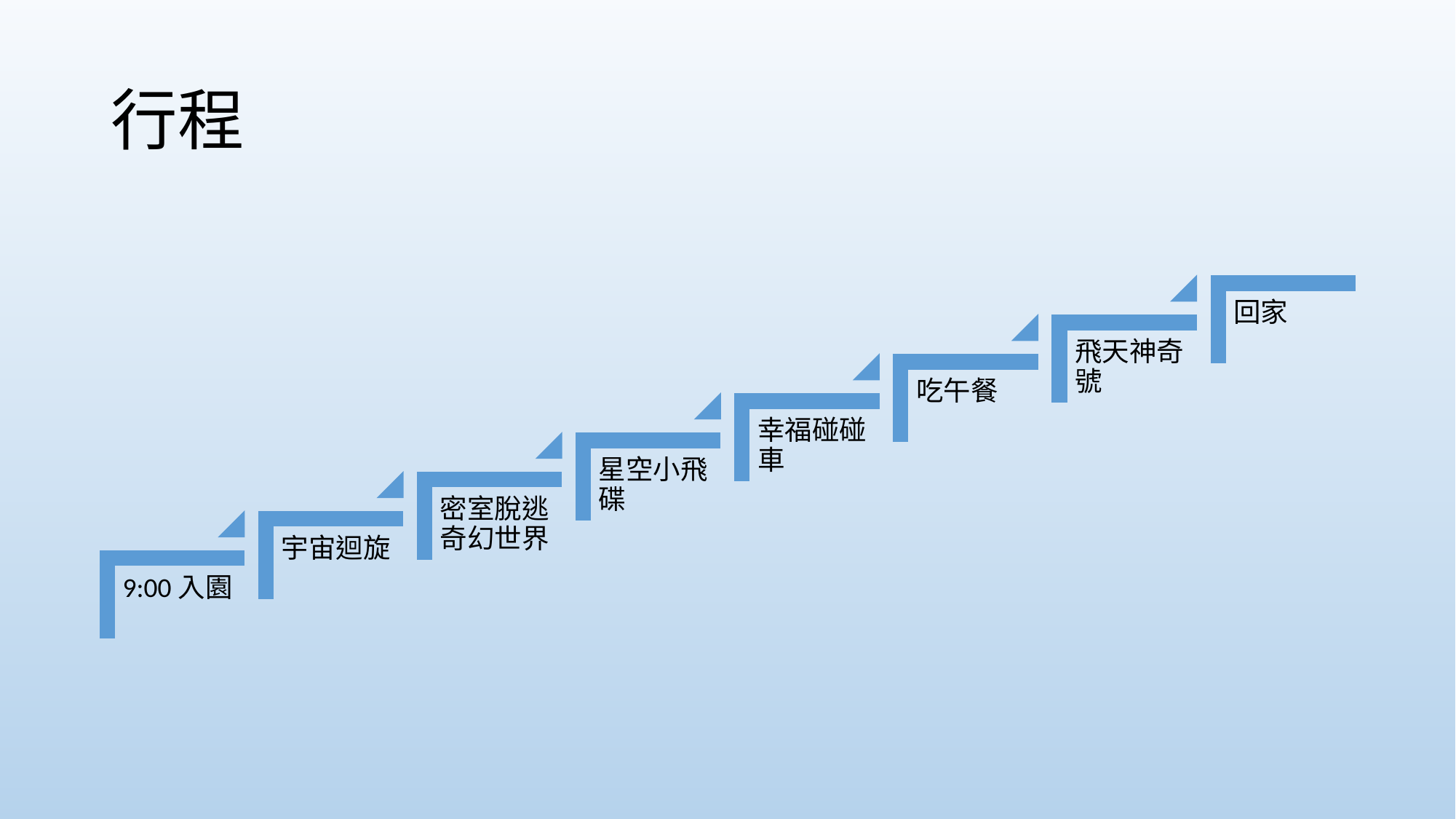

# 行程
9:00入園
宇宙迴旋
密室脫逃 奇幻世界
星空小飛碟
幸福碰碰車
吃午餐
飛天神奇號
回家